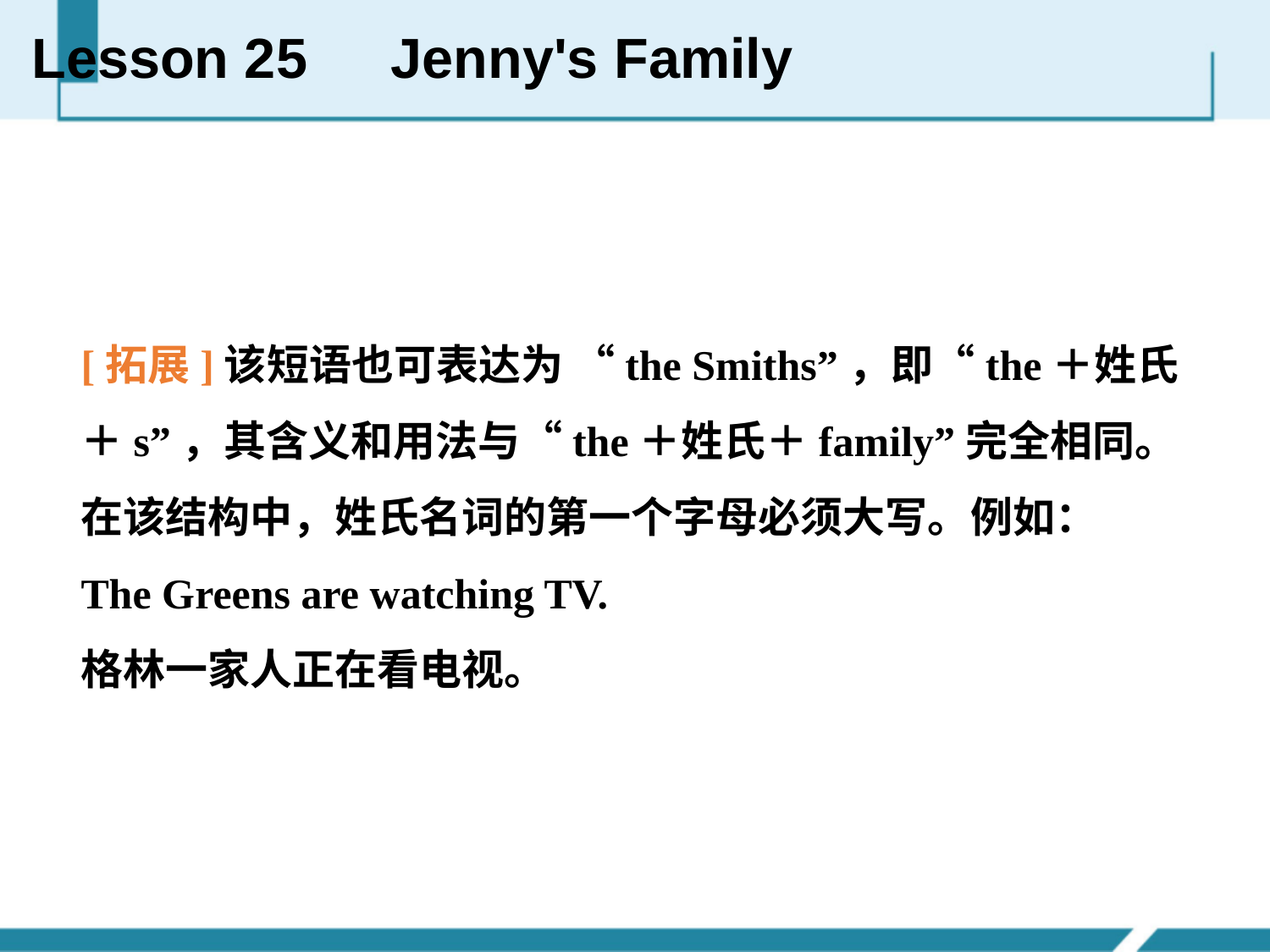

Lesson 25　Jenny's Family
[拓展]该短语也可表达为 “the Smiths”，即“the＋姓氏＋­s”，其含义和用法与“the＋姓氏＋family”完全相同。在该结构中，姓氏名词的第一个字母必须大写。例如：
The Greens are watching TV.
格林一家人正在看电视。